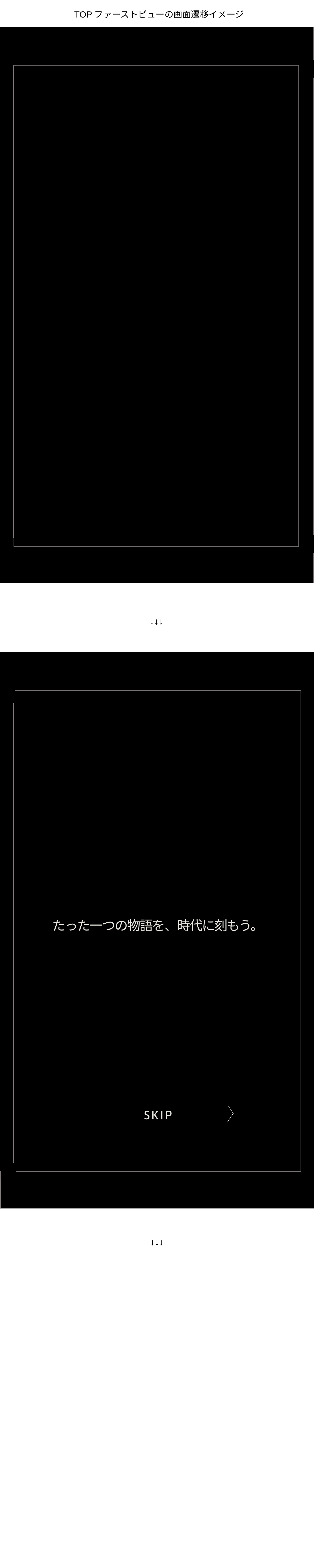

TOPファーストビューの画面遷移イメージ

TOP画面遷移①
ローディング

↓↓↓

TOP画面遷移②
文字をアニメーションで出現→消す
たった一つの物語を、時代に刻もう。
SKIP

↓↓↓